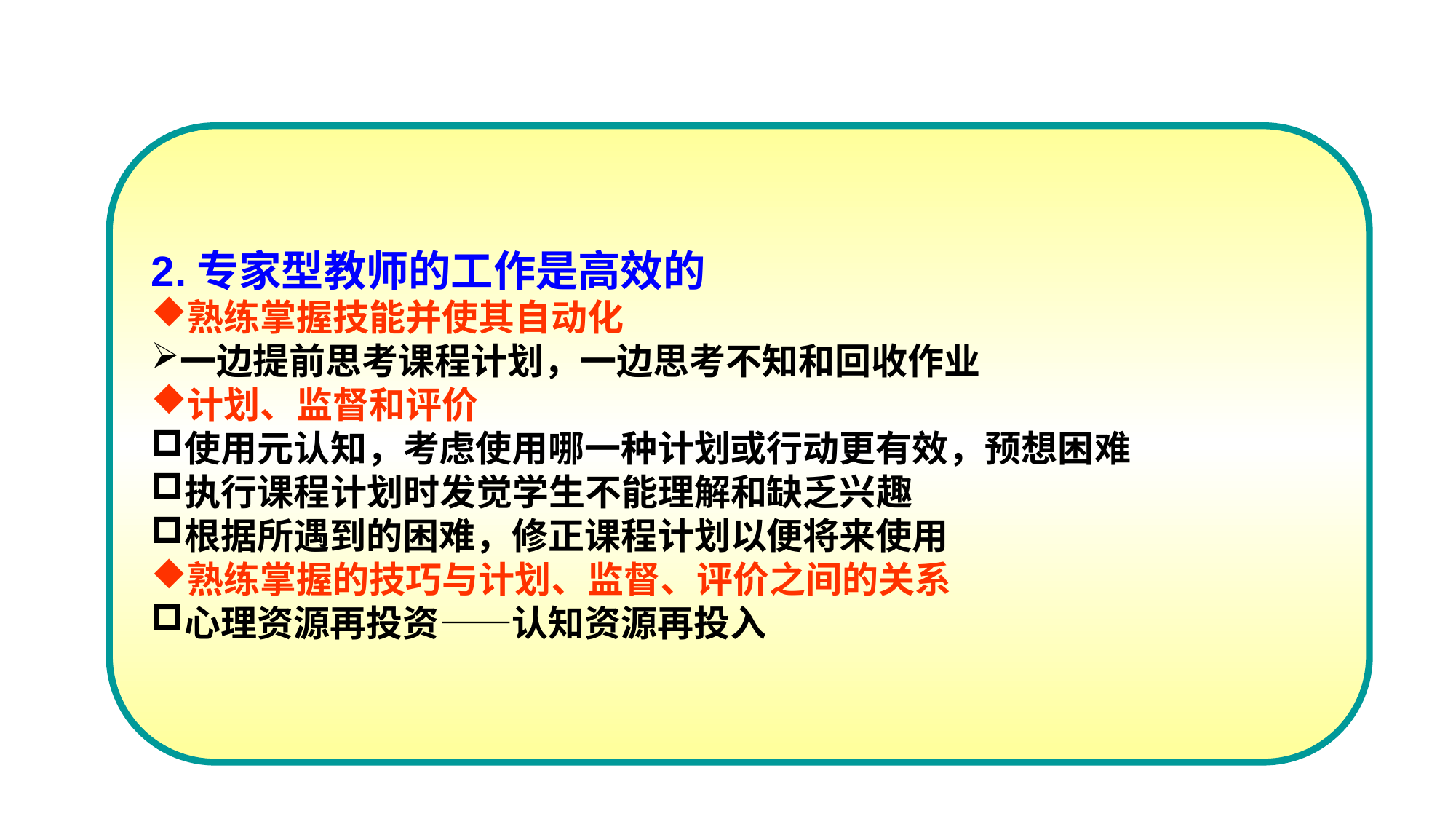

2.专家型教师的工作是高效的
熟练掌握技能并使其自动化
一边提前思考课程计划，一边思考不知和回收作业
计划、监督和评价
使用元认知，考虑使用哪一种计划或行动更有效，预想困难
执行课程计划时发觉学生不能理解和缺乏兴趣
根据所遇到的困难，修正课程计划以便将来使用
熟练掌握的技巧与计划、监督、评价之间的关系
心理资源再投资——认知资源再投入